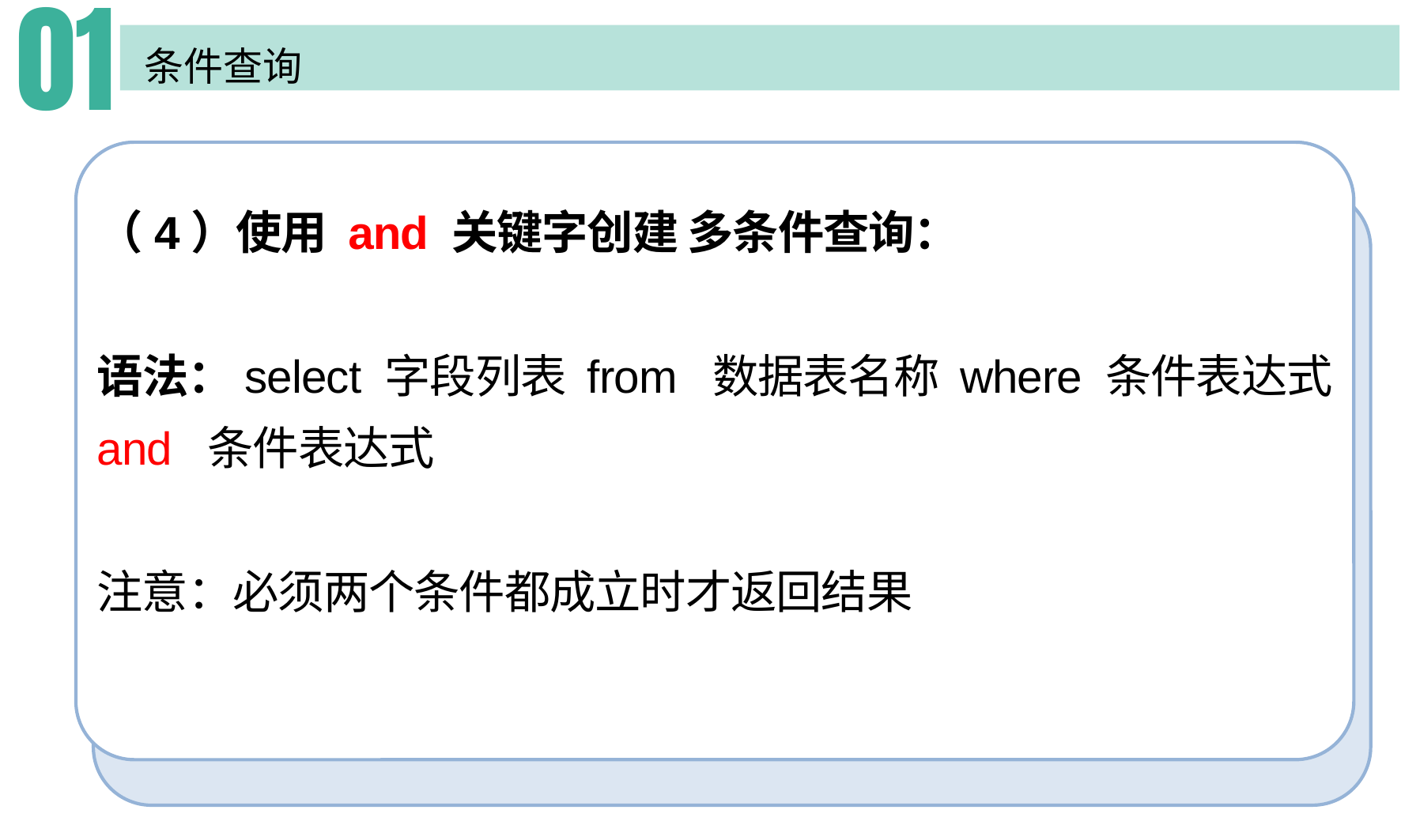

01

条件查询

（4）使用 and 关键字创建 多条件查询：

语法：select 字段列表 from  数据表名称 where 条件表达式 and  条件表达式

注意：必须两个条件都成立时才返回结果